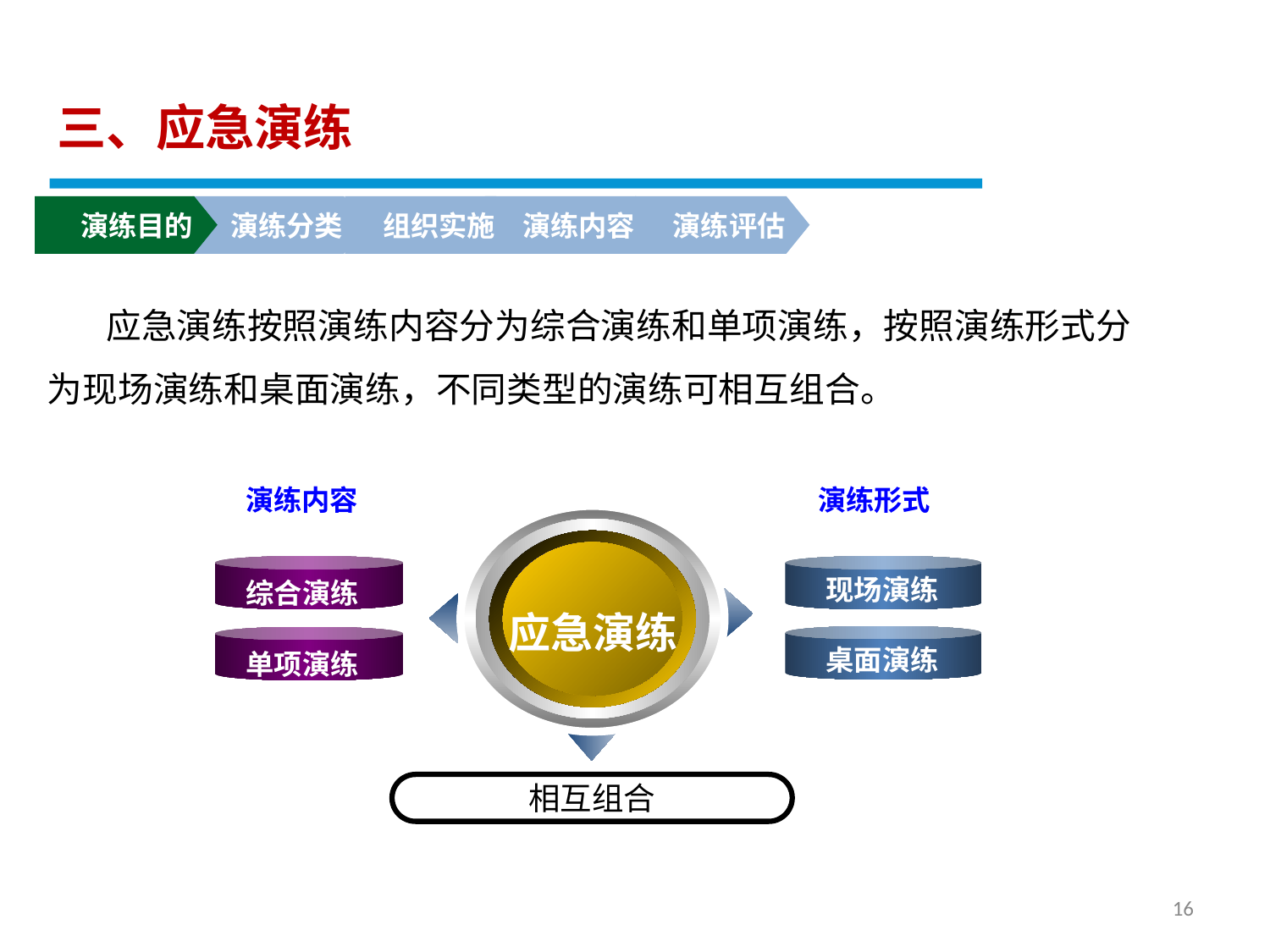

三、应急演练

演练目的
演练分类
组织实施
演练内容
演练评估
　   应急演练按照演练内容分为综合演练和单项演练，按照演练形式分为现场演练和桌面演练，不同类型的演练可相互组合。
演练内容
演练形式

现场演练
综合演练
应急演练

桌面演练
单项演练
相互组合
16